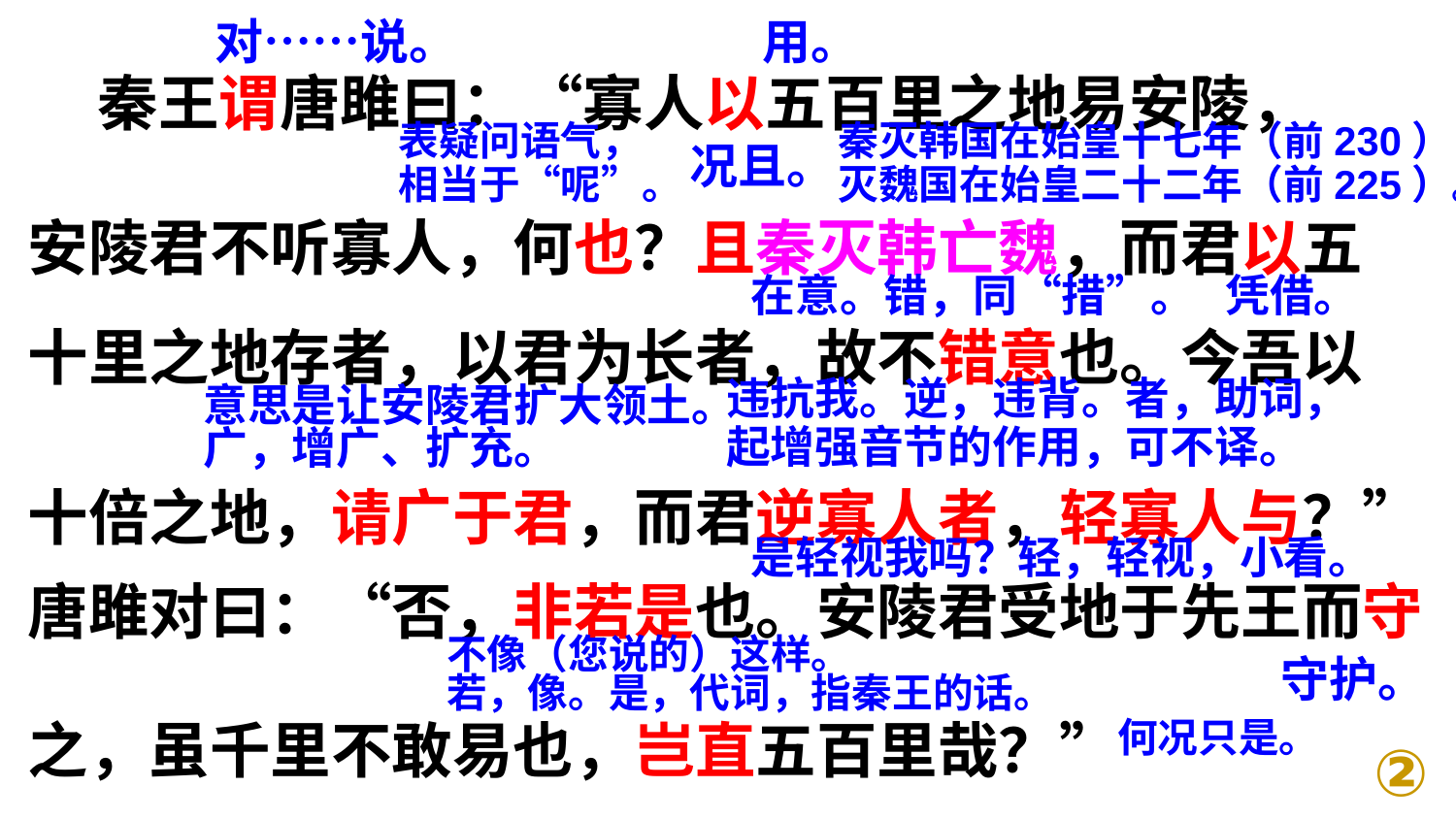

秦王谓唐雎曰：“寡人以五百里之地易安陵，
安陵君不听寡人，何也？且秦灭韩亡魏，而君以五
十里之地存者，以君为长者，故不错意也。今吾以
十倍之地，请广于君，而君逆寡人者，轻寡人与？”
唐雎对曰：“否，非若是也。安陵君受地于先王而守
之，虽千里不敢易也，岂直五百里哉？”
对……说。
用。
表疑问语气，相当于“呢”。
秦灭韩国在始皇十七年（前230），灭魏国在始皇二十二年（前225）。
况且。
凭借。
在意。错，同“措”。
违抗我。逆，违背。者，助词，起增强音节的作用，可不译。
意思是让安陵君扩大领土。广，增广、扩充。
是轻视我吗？轻，轻视，小看。
不像（您说的）这样。
若，像。是，代词，指秦王的话。
守护。
何况只是。
②